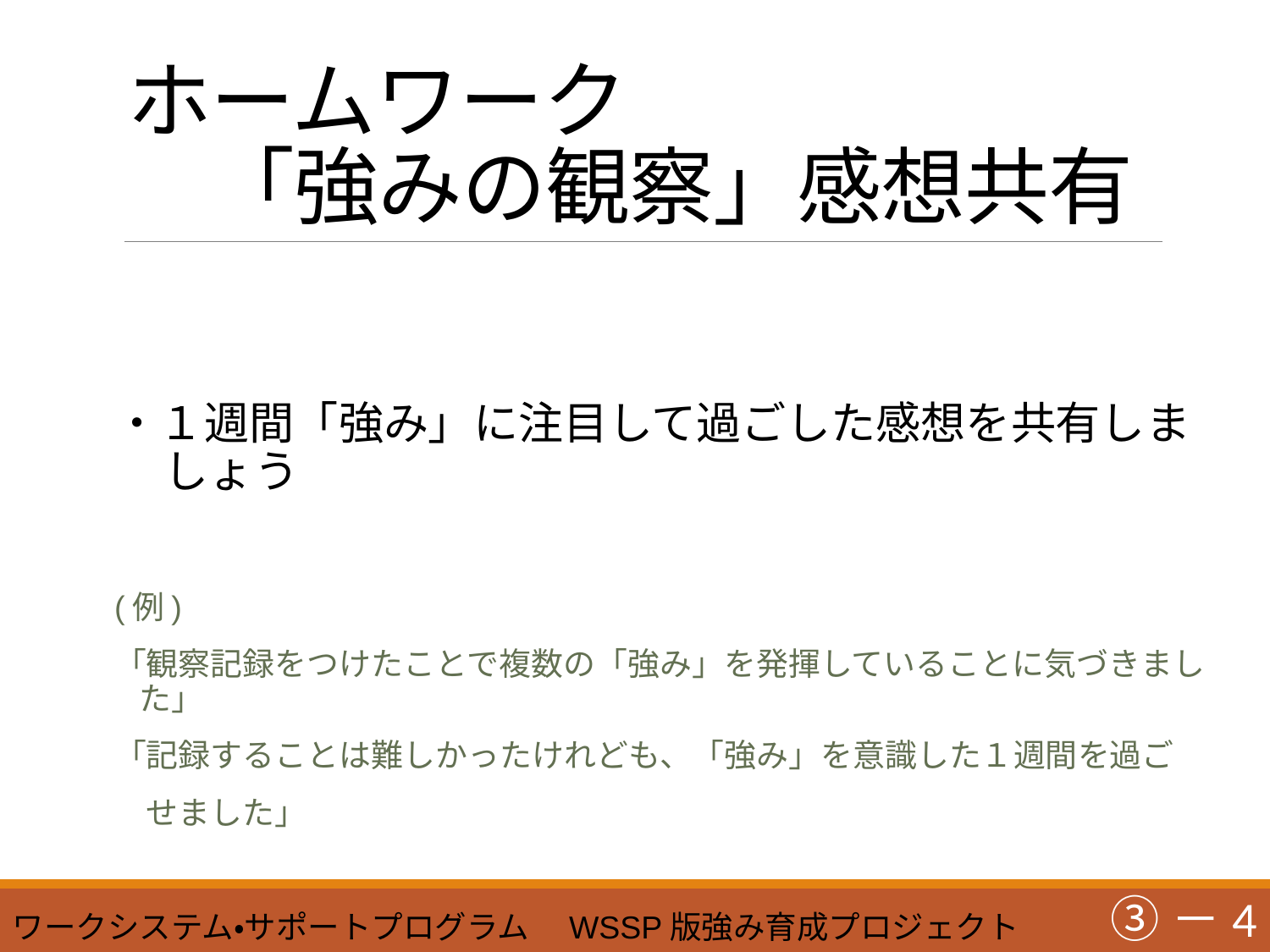

# ホームワーク 　「強みの観察」感想共有

・１週間「強み」に注目して過ごした感想を共有しましょう

(例)
「観察記録をつけたことで複数の「強み」を発揮していることに気づきました」
「記録することは難しかったけれども、「強み」を意識した１週間を過ご
　せました」
③－4
ワークシステム・サポートプログラム　WSSP版強み育成プロジェクト